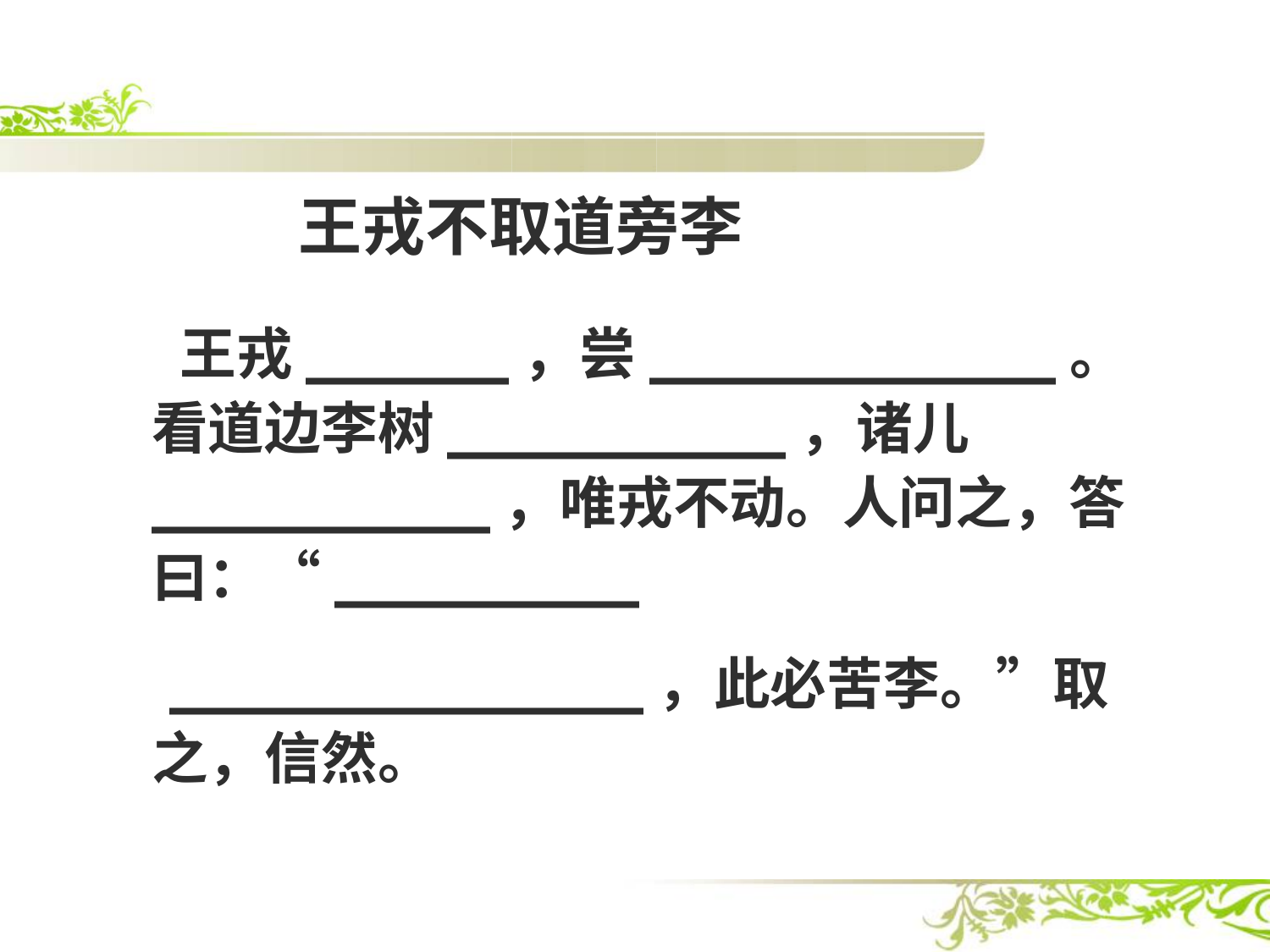

# 王戎不取道旁李
      王戎______，尝____________。看道边李树__________，诸儿__________，唯戎不动。人问之，答曰：“_________
  ______________，此必苦李。”取之，信然。